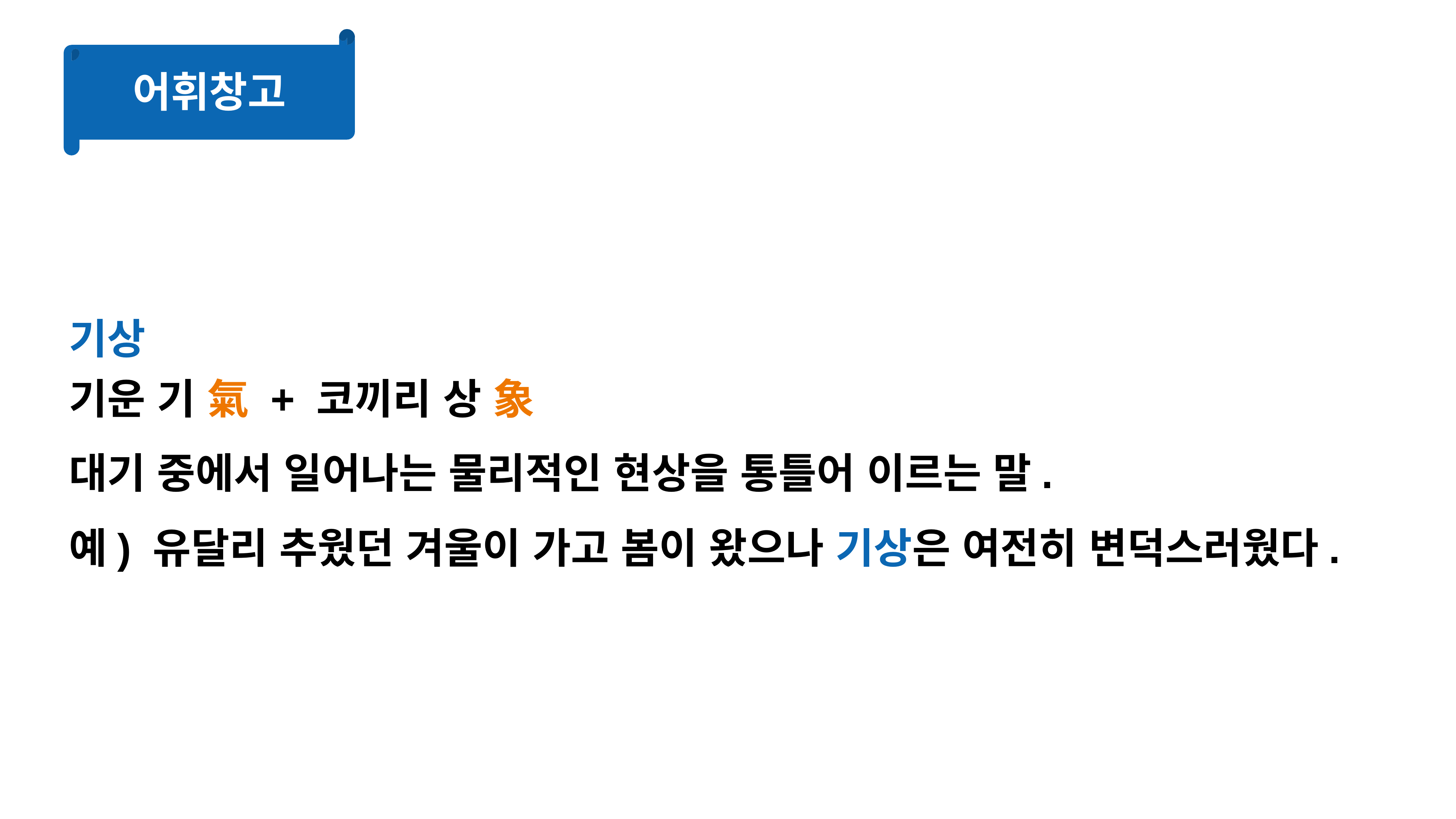

어휘창고
기상
기운 기 氣 + 코끼리 상 象
대기 중에서 일어나는 물리적인 현상을 통틀어 이르는 말.
예) 유달리 추웠던 겨울이 가고 봄이 왔으나 기상은 여전히 변덕스러웠다.